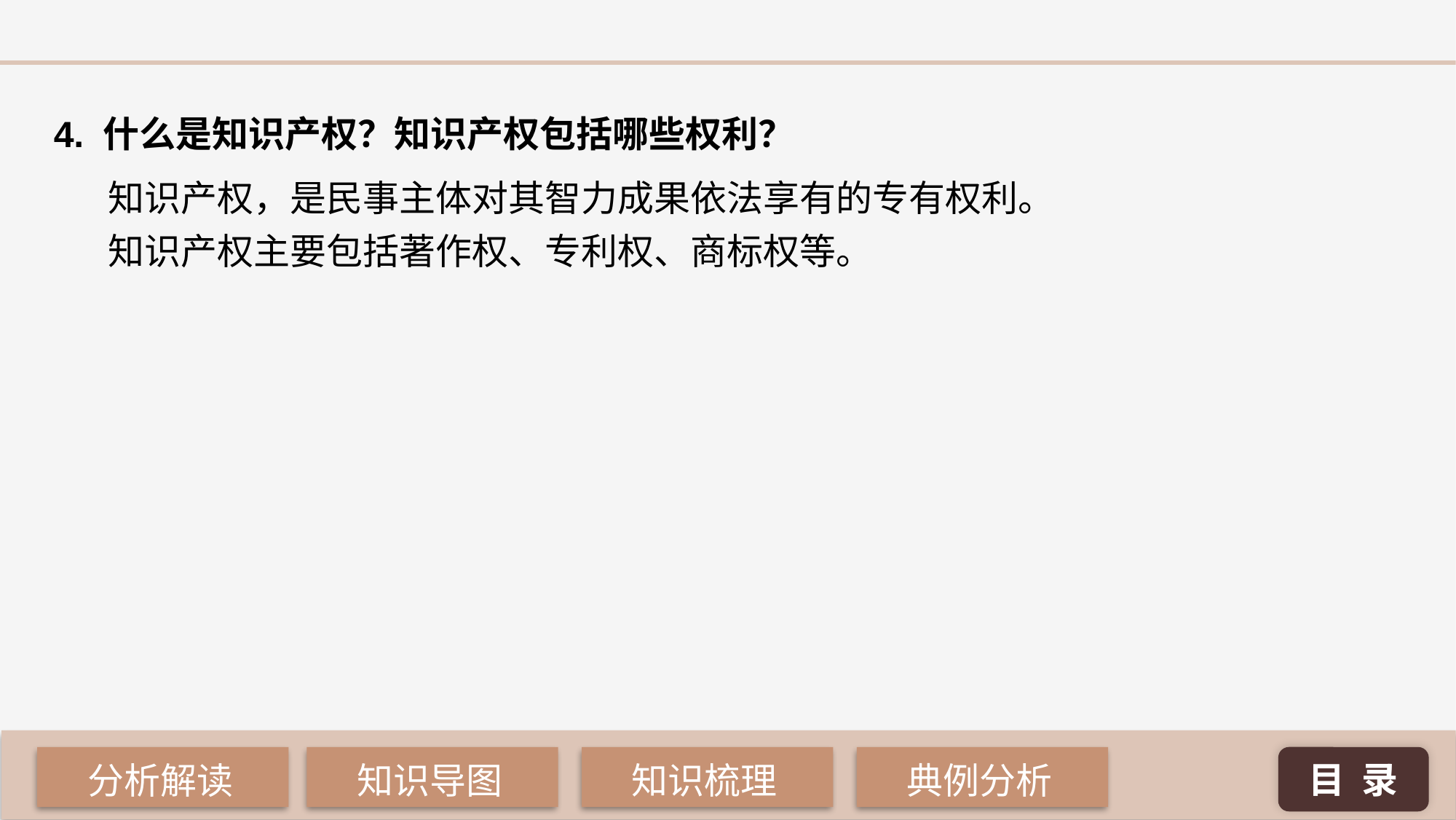

4. 什么是知识产权？知识产权包括哪些权利？
知识产权，是民事主体对其智力成果依法享有的专有权利。
知识产权主要包括著作权、专利权、商标权等。